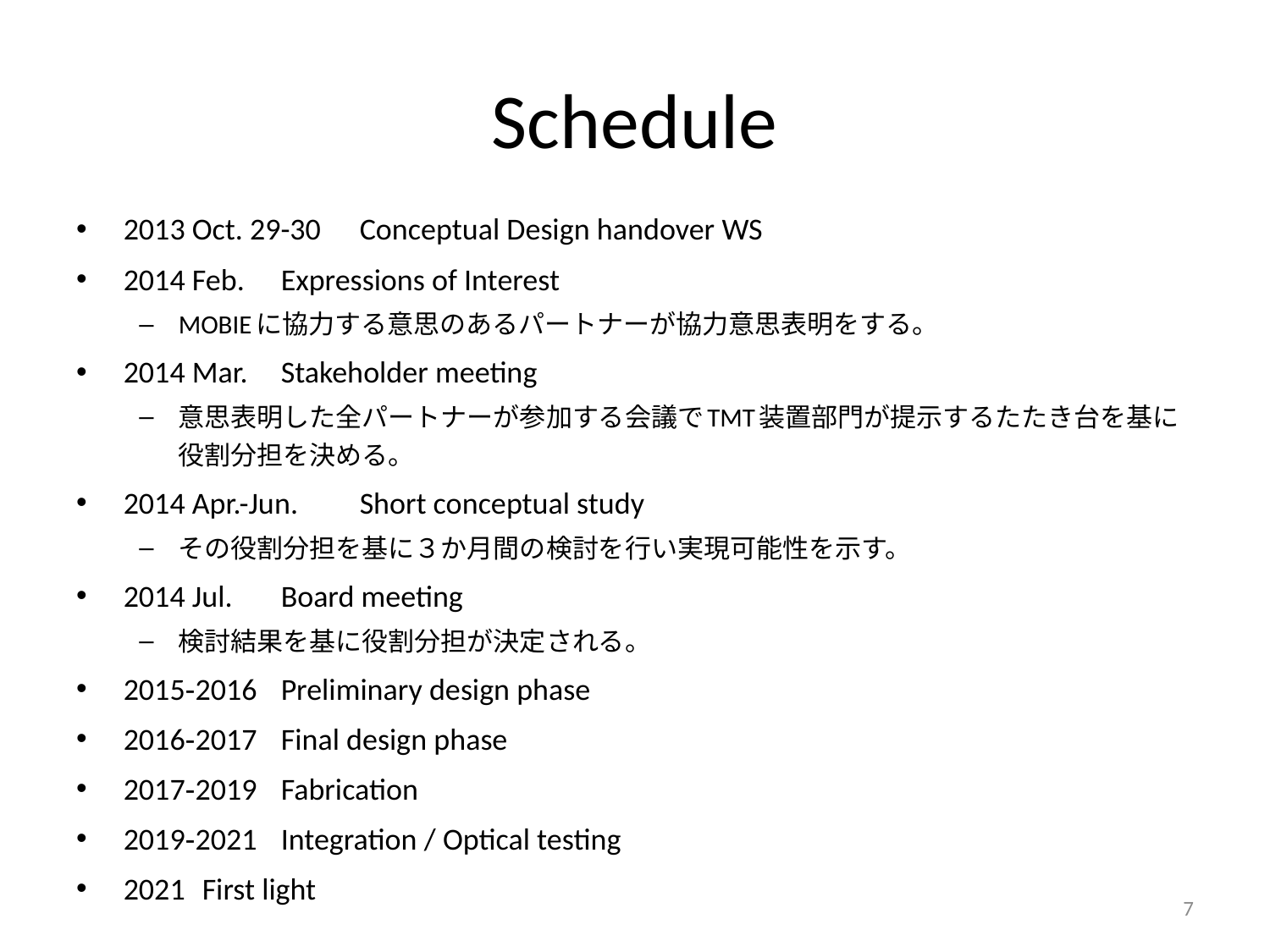

# Schedule
2013 Oct. 29-30	Conceptual Design handover WS
2014 Feb.		Expressions of Interest
MOBIEに協力する意思のあるパートナーが協力意思表明をする。
2014 Mar.		Stakeholder meeting
意思表明した全パートナーが参加する会議でTMT装置部門が提示するたたき台を基に役割分担を決める。
2014 Apr.-Jun.	Short conceptual study
その役割分担を基に３か月間の検討を行い実現可能性を示す。
2014 Jul.		Board meeting
検討結果を基に役割分担が決定される。
2015‐2016		Preliminary design phase
2016‐2017		Final design phase
2017‐2019		Fabrication
2019‐2021		Integration / Optical testing
2021			First light
7